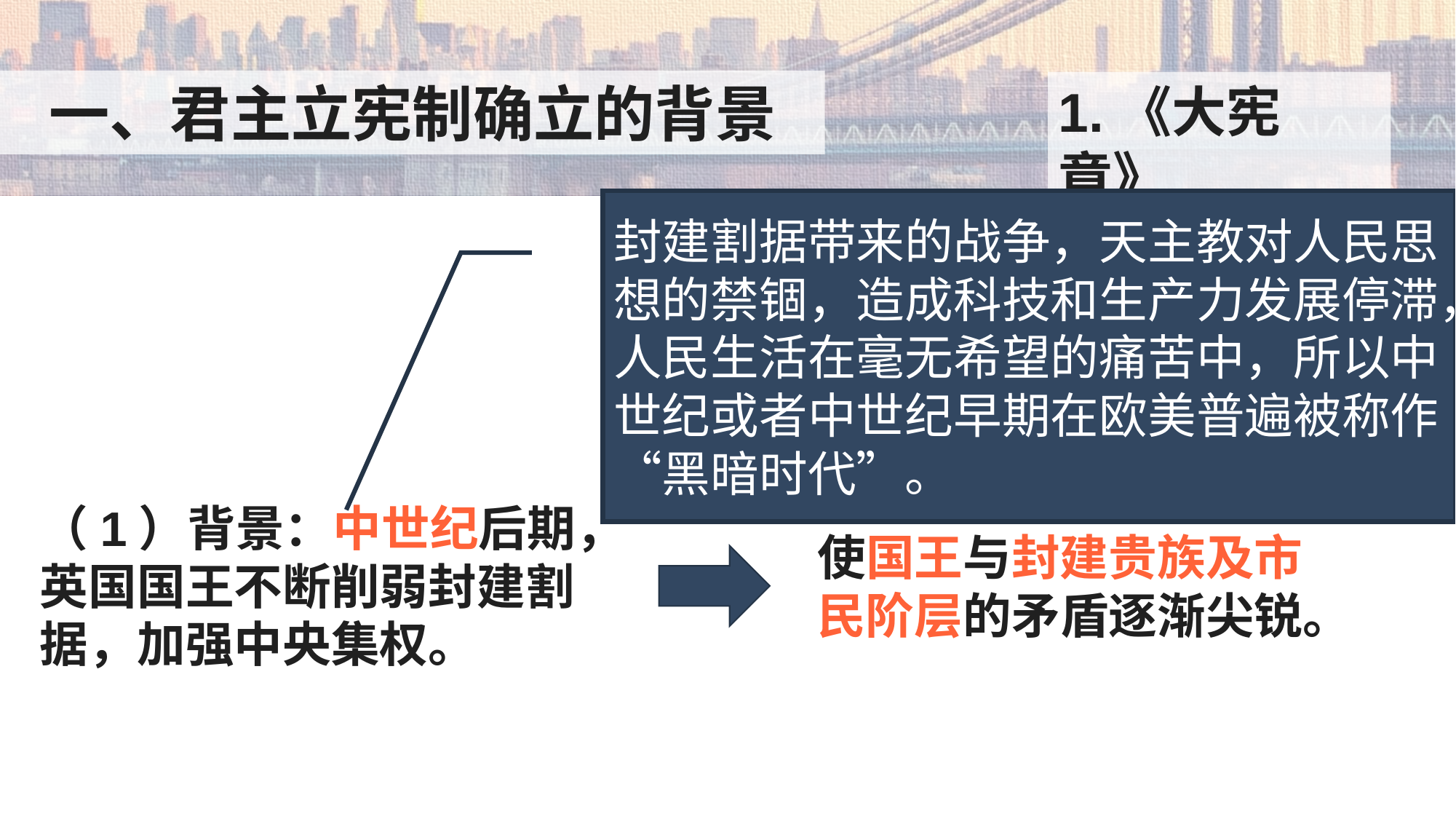

一、君主立宪制确立的背景
1.《大宪章》
封建割据带来的战争，天主教对人民思想的禁锢，造成科技和生产力发展停滞，人民生活在毫无希望的痛苦中，所以中世纪或者中世纪早期在欧美普遍被称作“黑暗时代”。
（1）背景：中世纪后期，英国国王不断削弱封建割据，加强中央集权。
使国王与封建贵族及市民阶层的矛盾逐渐尖锐。

5